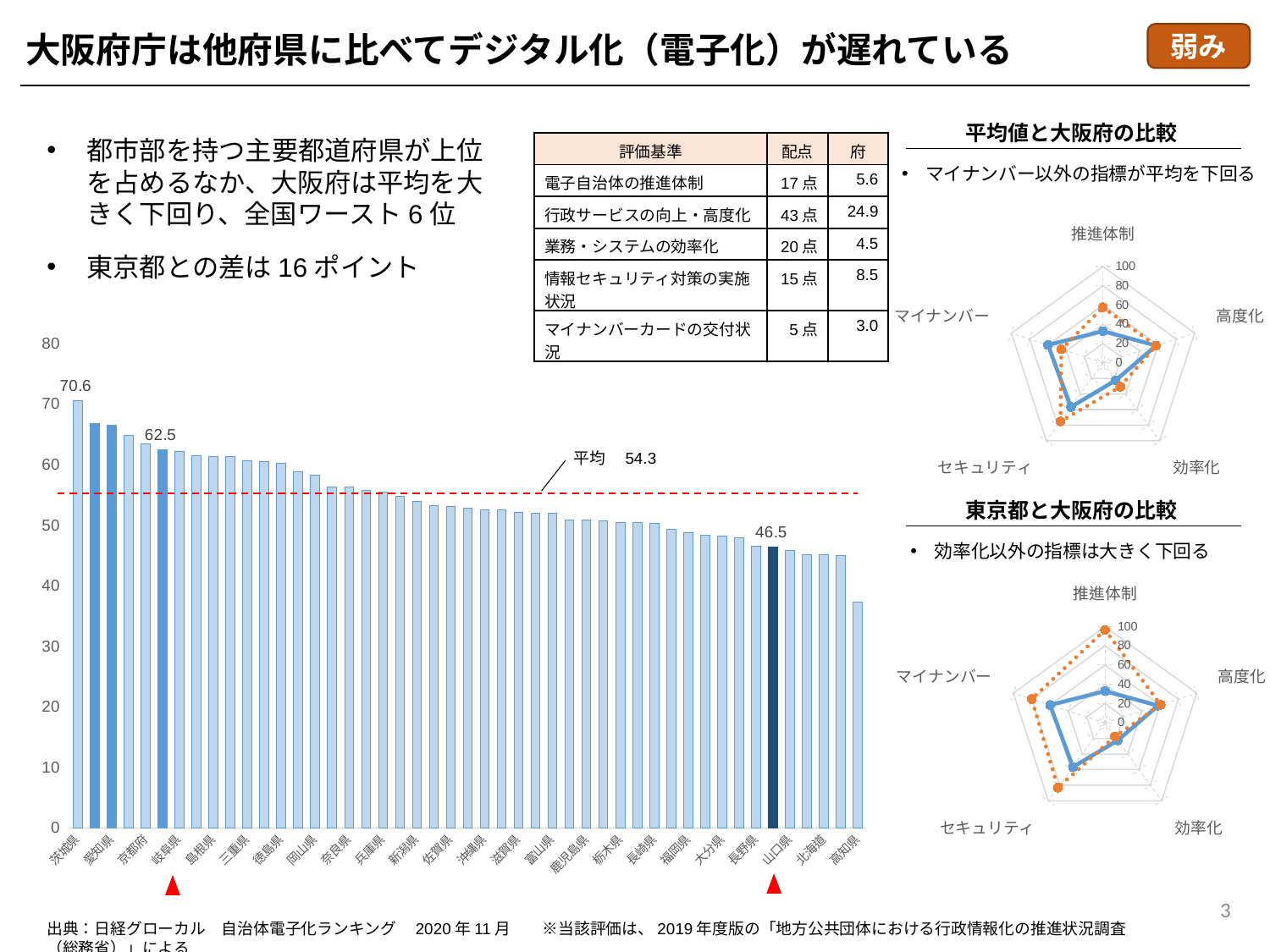

大阪府庁は他府県に比べてデジタル化（電子化）が遅れている
弱み
平均値と大阪府の比較
都市部を持つ主要都道府県が上位を占めるなか、大阪府は平均を大きく下回り、全国ワースト6位

東京都との差は16ポイント
| 評価基準 | 配点 | 府 |
| --- | --- | --- |
| 電子自治体の推進体制 | 17点 | 5.6 |
| 行政サービスの向上・高度化 | 43点 | 24.9 |
| 業務・システムの効率化 | 20点 | 4.5 |
| 情報セキュリティ対策の実施状況 | 15点 | 8.5 |
| マイナンバーカードの交付状況 | 5点 | 3.0 |
マイナンバー以外の指標が平均を下回る

### Chart

| Category | 大阪府 | 平均値 |
|---|---|---|
| 推進体制 | 32.94117647058823 | 57.69712140175219 |
| 高度化 | 57.906976744186046 | 57.70905492330528 |
| 効率化 | 22.5 | 30.61702127659575 |
| セキュリティ | 56.666666666666664 | 75.17730496453899 |
| マイナンバー | 60.0 | 45.53191489361702 |

### Chart

| Category | 総合点 |
|---|---|
| 茨城県 | 70.6 |
| 神奈川県 | 66.8 |
| 愛知県 | 66.5 |
| 静岡県 | 64.9 |
| 京都府 | 63.5 |
| 東京都 | 62.5 |
| 岐阜県 | 62.2 |
| 千葉県 | 61.5 |
| 島根県 | 61.33 |
| 宮崎県 | 61.3 |
| 三重県 | 60.7 |
| 埼玉県 | 60.5 |
| 徳島県 | 60.3 |
| 和歌山県 | 58.8 |
| 岡山県 | 58.3 |
| 香川県 | 56.32 |
| 奈良県 | 56.27 |
| 熊本県 | 55.7 |
| 兵庫県 | 55.5 |
| 山梨県 | 54.8 |
| 新潟県 | 54.0 |
| 岩手県 | 53.2 |
| 佐賀県 | 53.1 |
| 秋田県 | 52.8 |
| 沖縄県 | 52.5 |
| 鳥取県 | 52.5 |
| 滋賀県 | 52.2 |
| 群馬県 | 52.0 |
| 富山県 | 52.0 |
| 福井県 | 50.93 |
| 鹿児島県 | 50.88 |
| 山形県 | 50.7 |
| 栃木県 | 50.5 |
| 愛媛県 | 50.42 |
| 長崎県 | 50.38 |
| 青森県 | 49.3 |
| 福岡県 | 48.8 |
| 広島県 | 48.3 |
| 大分県 | 48.2 |
| 宮城県 | 47.9 |
| 長野県 | 46.52 |
| 大阪府 | 46.47 |
| 山口県 | 45.9 |
| 福島県 | 45.12 |
| 北海道 | 45.08 |
| 石川県 | 45.07 |
| 高知県 | 37.3 |
平均　54.3
東京都と大阪府の比較
効率化以外の指標は大きく下回る

### Chart

| Category | 大阪府 | 東京都 |
|---|---|---|
| 推進体制 | 32.94117647058823 | 96.4705882352941 |
| 高度化 | 57.906976744186046 | 60.69767441860465 |
| 効率化 | 22.5 | 17.5 |
| セキュリティ | 56.666666666666664 | 83.33333333333334 |
| マイナンバー | 60.0 | 80.0 |

3
出典：日経グローカル　自治体電子化ランキング　2020年11月　　※当該評価は、2019年度版の「地方公共団体における行政情報化の推進状況調査（総務省）」による